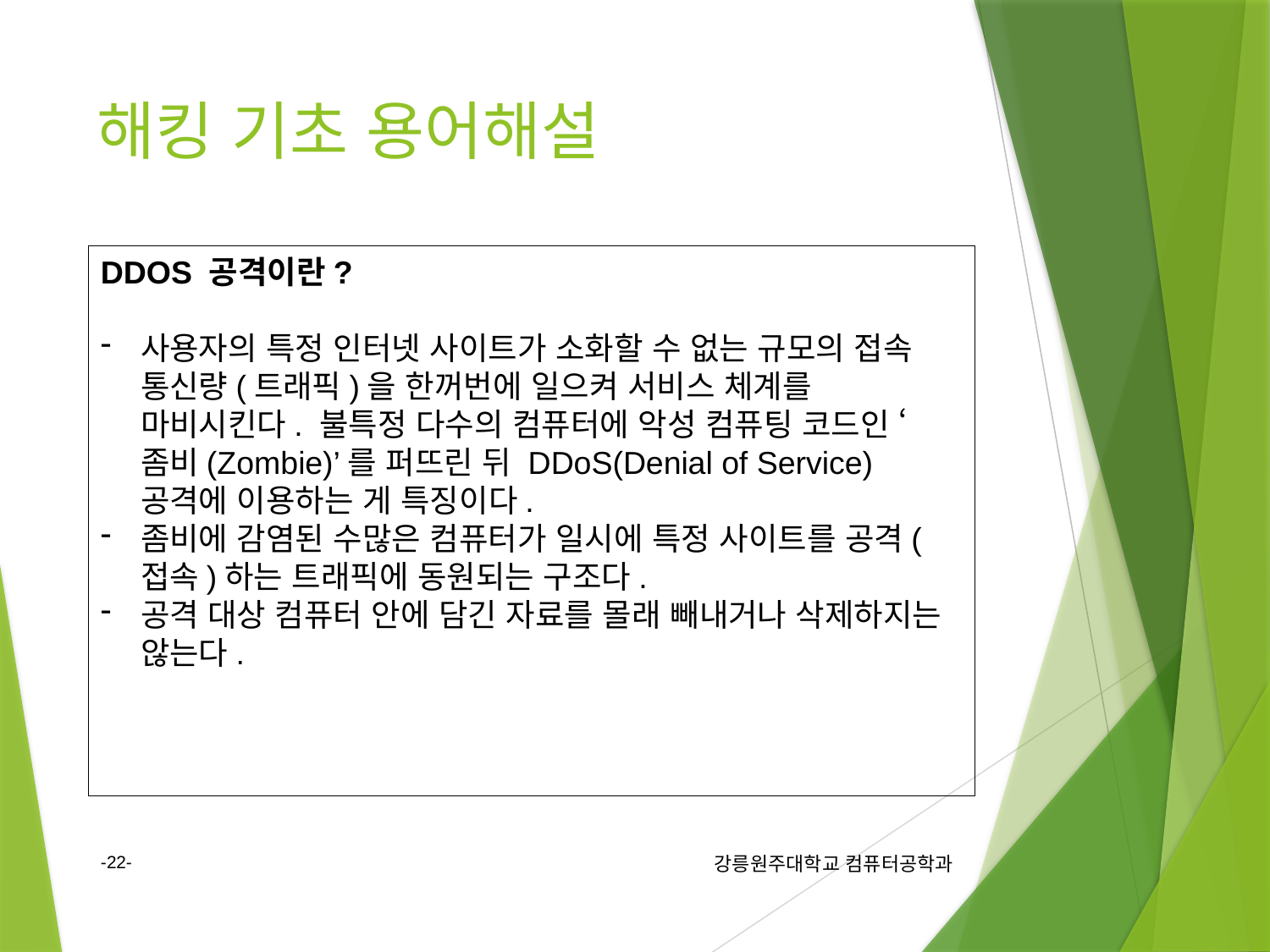

# 해킹 기초 용어해설
DDOS 공격이란?

사용자의 특정 인터넷 사이트가 소화할 수 없는 규모의 접속 통신량(트래픽)을 한꺼번에 일으켜 서비스 체계를 마비시킨다. 불특정 다수의 컴퓨터에 악성 컴퓨팅 코드인 ‘좀비(Zombie)’를 퍼뜨린 뒤 DDoS(Denial of Service) 공격에 이용하는 게 특징이다.
좀비에 감염된 수많은 컴퓨터가 일시에 특정 사이트를 공격(접속)하는 트래픽에 동원되는 구조다.
공격 대상 컴퓨터 안에 담긴 자료를 몰래 빼내거나 삭제하지는 않는다.
-22-
강릉원주대학교 컴퓨터공학과